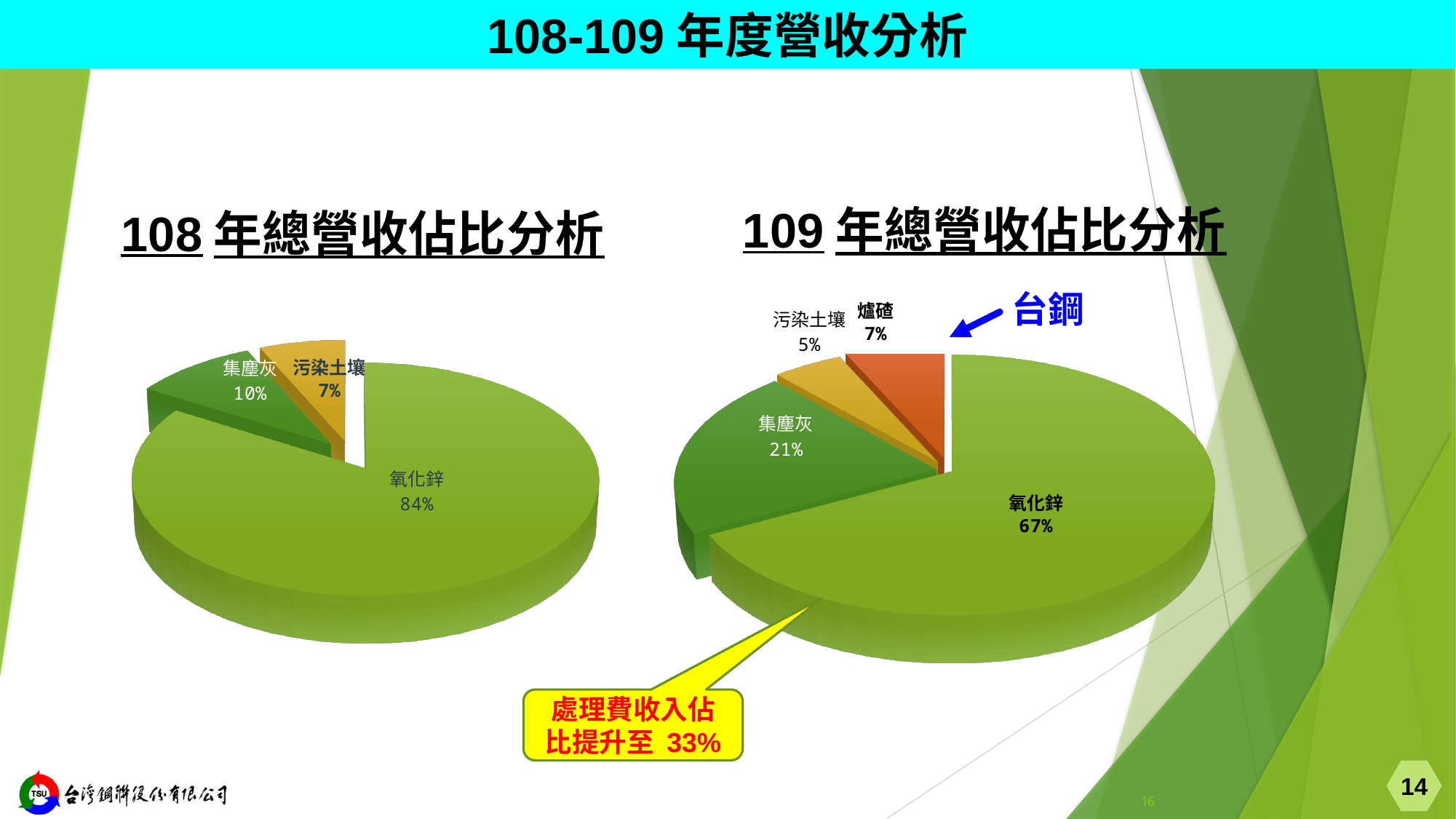

108-109年度營收分析

[unsupported chart]

[unsupported chart]

台鋼
處理費收入佔比提升至 33%

14
16